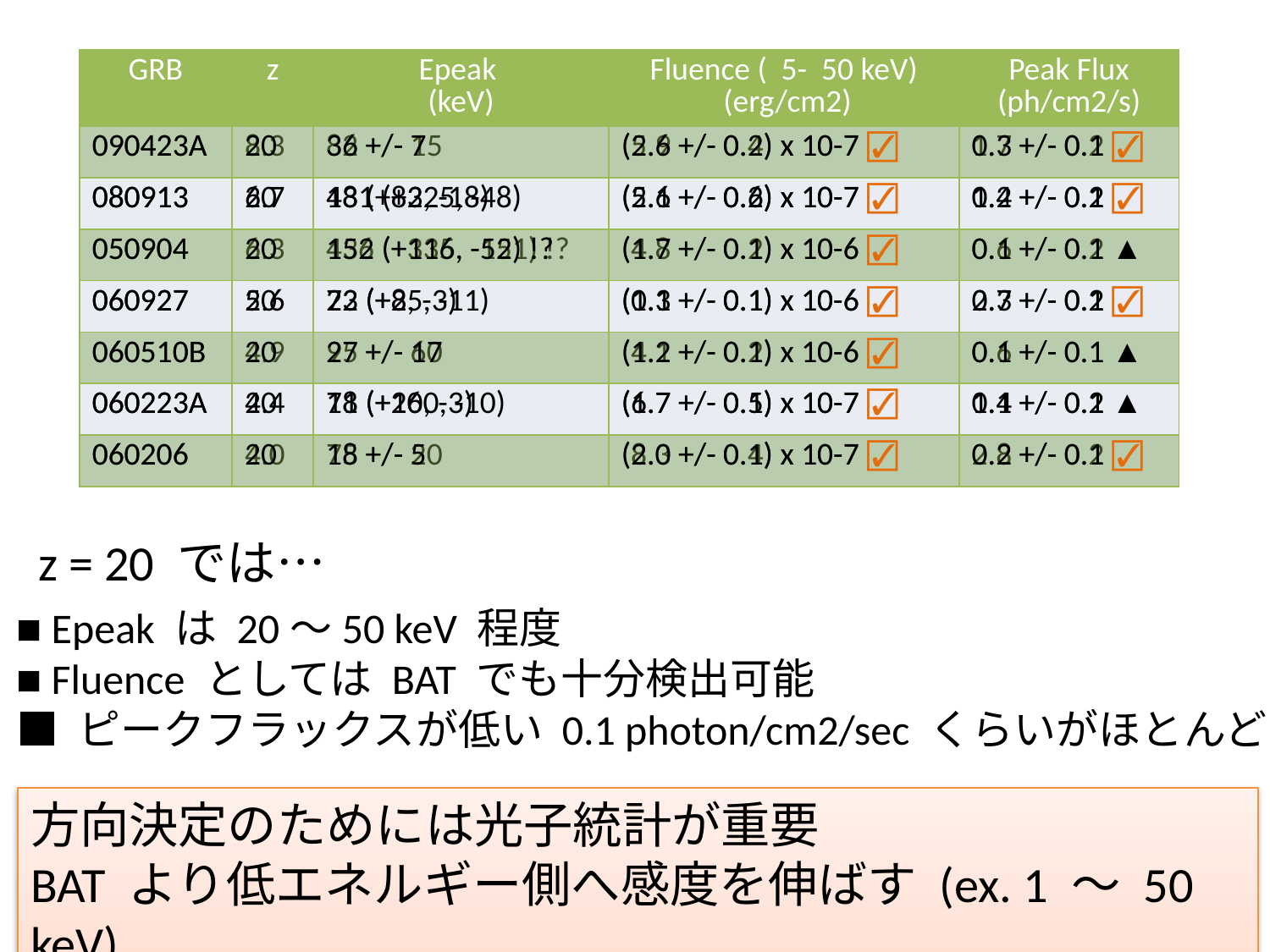

| GRB | z | Epeak (keV) | Fluence ( 5- 50 keV) (erg/cm2) | Peak Flux (ph/cm2/s) |
| --- | --- | --- | --- | --- |
| 090423A | 20 | 36 +/- 7 | (2.6 +/- 0.2) x 10-7 ☑ | 0.3 +/- 0.1 ☑ |
| 080913 | 20 | 48 (+83, -18) | (2.1 +/- 0.2) x 10-7 ☑ | 0.2 +/- 0.1 ☑ |
| 050904 | 20 | 152 (+116, -52) !? | (1.7 +/- 0.1) x 10-6 ☑ | 0.1 +/- 0.1 ▲ |
| 060927 | 20 | 23 (+8, -3) | (0.3 +/- 0.1) x 10-6 ☑ | 0.3 +/- 0.1 ☑ |
| 060510B | 20 | 27 +/- 17 | (1.2 +/- 0.1) x 10-6 ☑ | 0.1 +/- 0.1 ▲ |
| 060223A | 20 | 18 (+26, -3) | (1.7 +/- 0.1) x 10-7 ☑ | 0.1 +/- 0.1 ▲ |
| 060206 | 20 | 18 +/- 5 | (2.0 +/- 0.1) x 10-7 ☑ | 0.2 +/- 0.1 ☑ |
| GRB | z | Epeak (keV) | Fluence (15-150 keV) (erg/cm2) | Peak Flux (ph/cm2/s) |
| --- | --- | --- | --- | --- |
| 090423A | 8.3 | 82 +/- 15 | (5.9 +/- 0.4) x 10-7 | 1.7 +/- 0.2 |
| 080913 | 6.7 | 131 (+225, -48) | (5.6 +/- 0.6) x 10-7 | 1.4 +/- 0.2 |
| 050904 | 6.3 | 436 (+335, -151) !? | (4.8 +/- 0.2) x 10-6 | 0.6 +/- 0.2 |
| 060927 | 5.6 | 72 (+25, -11) | (1.1 +/- 0.1) x 10-6 | 2.7 +/- 0.2 |
| 060510B | 4.9 | 95 +/- 60 | (4.1 +/- 0.2) x 10-6 | 0.6 +/- 0.1 |
| 060223A | 4.4 | 71 (+100, -10) | (6.7 +/- 0.5) x 10-7 | 1.4 +/- 0.2 |
| 060206 | 4.0 | 75 +/- 20 | (8.3 +/- 0.4) x 10-7 | 2.8 +/- 0.2 |
z = 20 では…
■ Epeak は 20～50 keV 程度
■ Fluence としては BAT でも十分検出可能
■ ピークフラックスが低い 0.1 photon/cm2/sec くらいがほとんど
方向決定のためには光子統計が重要
BAT より低エネルギー側へ感度を伸ばす (ex. 1 ～ 50 keV)